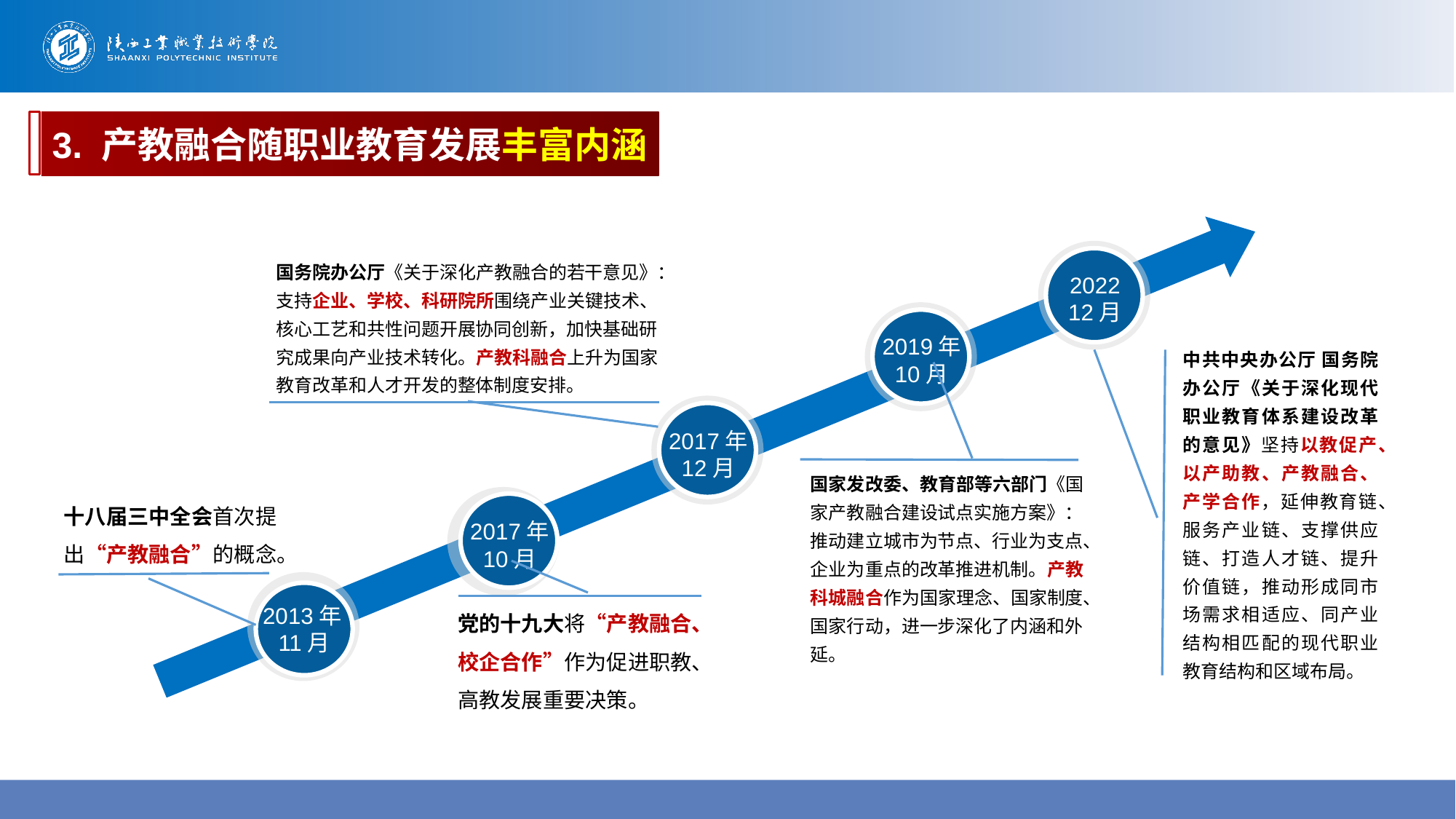

3. 产教融合随职业教育发展丰富内涵

2022
12月
国务院办公厅《关于深化产教融合的若干意见》：支持企业、学校、科研院所围绕产业关键技术、核心工艺和共性问题开展协同创新，加快基础研究成果向产业技术转化。产教科融合上升为国家教育改革和人才开发的整体制度安排。

2019年
10月
中共中央办公厅 国务院办公厅《关于深化现代职业教育体系建设改革的意见》坚持以教促产、以产助教、产教融合、产学合作，延伸教育链、服务产业链、支撑供应链、打造人才链、提升价值链，推动形成同市场需求相适应、同产业结构相匹配的现代职业教育结构和区域布局。

2017年
12月
国家发改委、教育部等六部门《国家产教融合建设试点实施方案》：推动建立城市为节点、行业为支点、企业为重点的改革推进机制。产教科城融合作为国家理念、国家制度、国家行动，进一步深化了内涵和外延。
十八届三中全会首次提出“产教融合”的概念。

2017年
10月

2013年11月
党的十九大将“产教融合、校企合作”作为促进职教、高教发展重要决策。